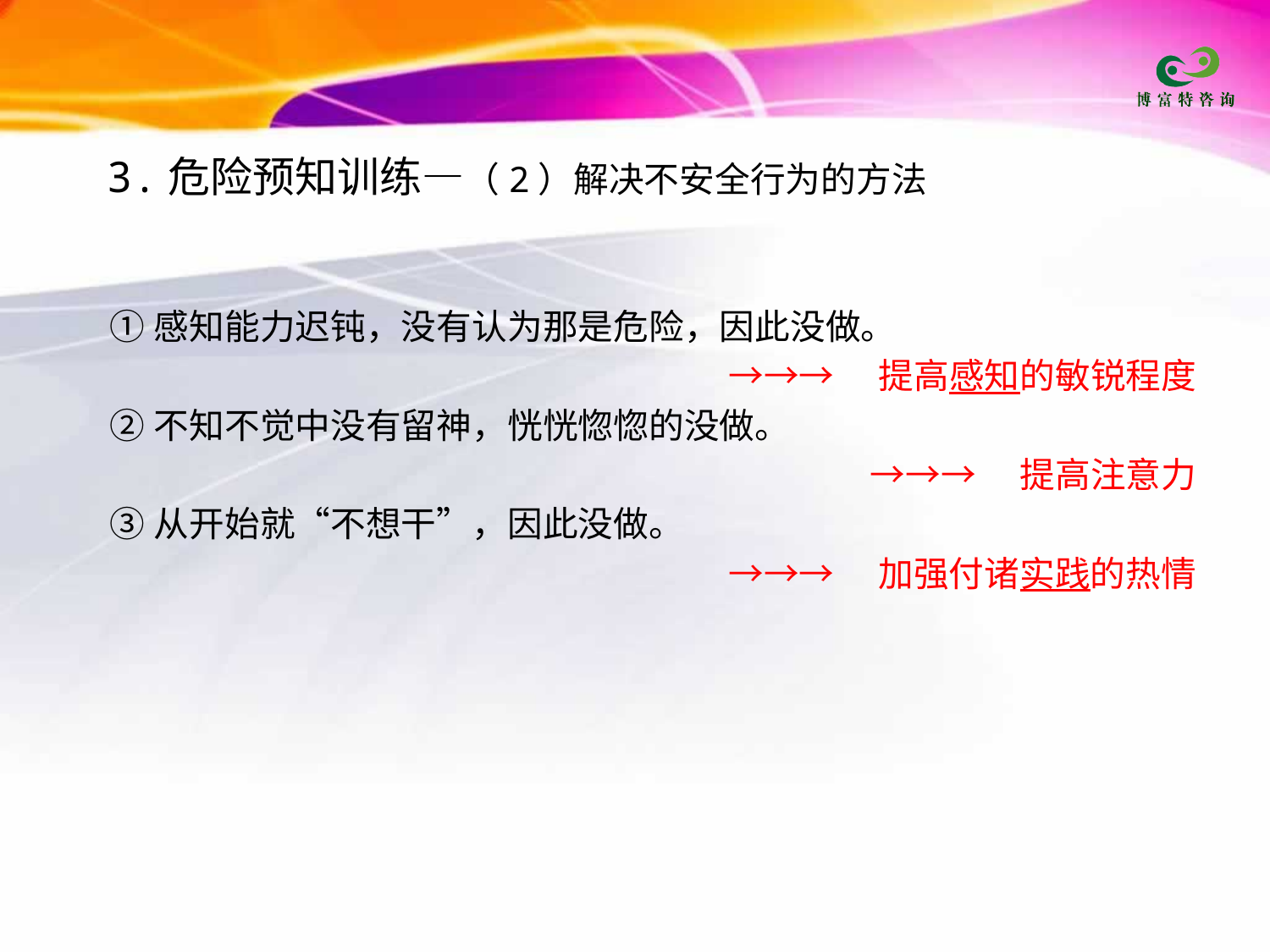

3.危险预知训练—（2）解决不安全行为的方法
①感知能力迟钝，没有认为那是危险，因此没做。
→→→　提高感知的敏锐程度
②不知不觉中没有留神，恍恍惚惚的没做。
→→→　提高注意力
③从开始就“不想干”，因此没做。
→→→　加强付诸实践的热情